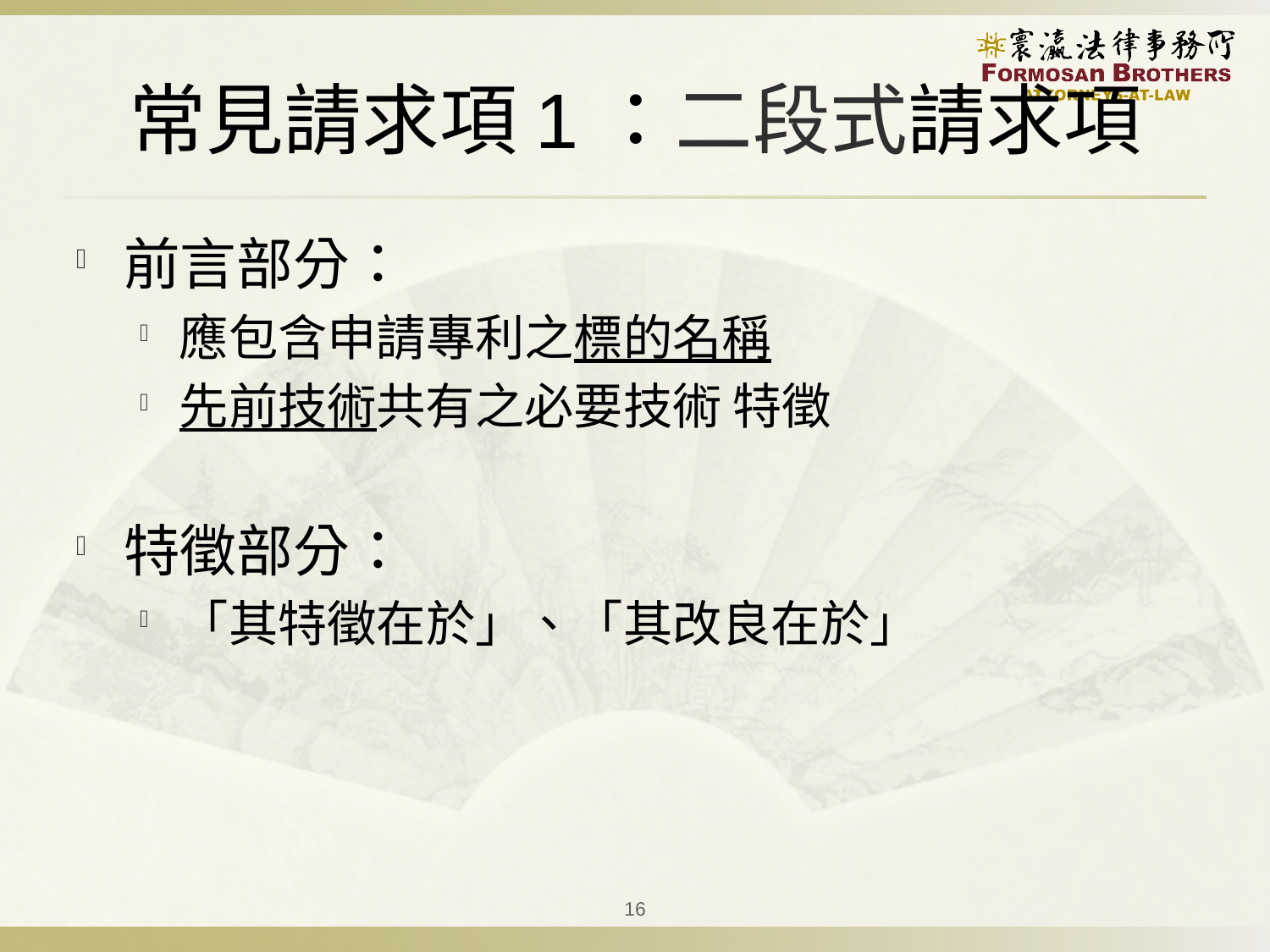

# 常見請求項1：二段式請求項
前言部分：
應包含申請專利之標的名稱
先前技術共有之必要技術 特徵

特徵部分：
「其特徵在於」、「其改良在於」

16